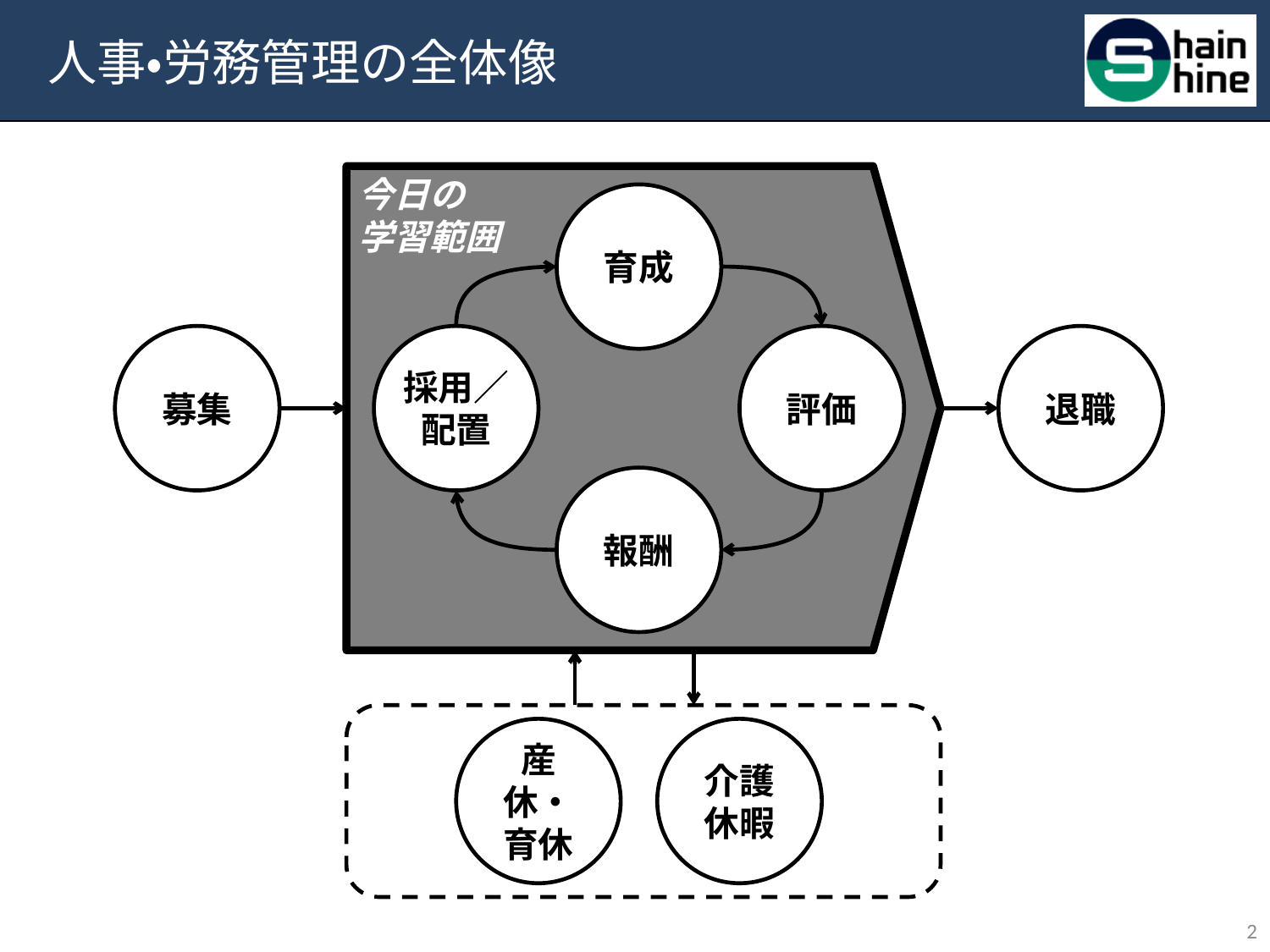

# 人事・労務管理の全体像

今日の
学習範囲
育成
募集
採用／
配置
評価
退職
報酬

産休・育休
介護
休暇
2